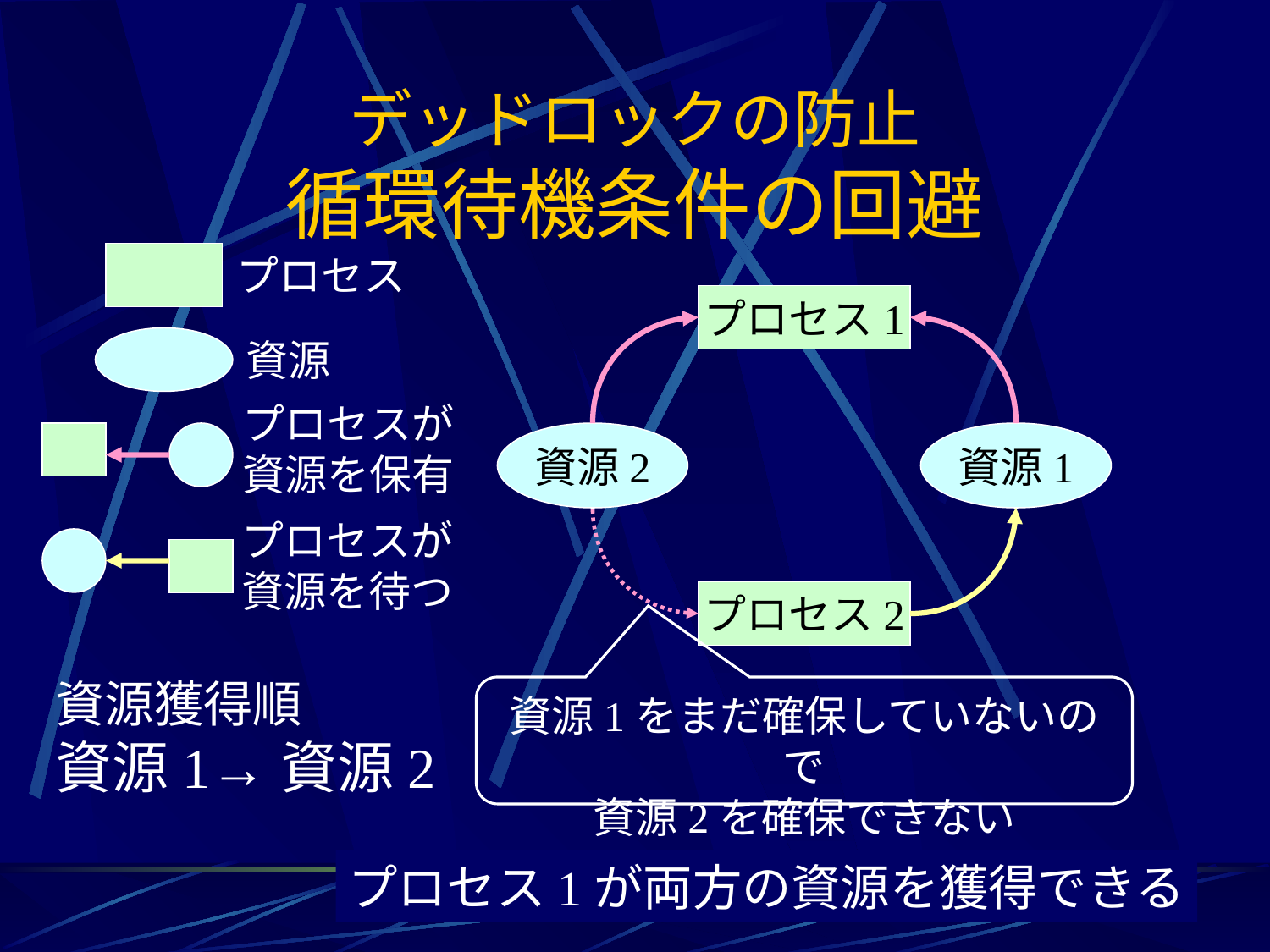

# デッドロックの防止 循環待機条件の回避

プロセス
プロセス1

資源
プロセスが
資源を保有

資源2
資源1

プロセスが
資源を待つ

プロセス2
資源獲得順
資源1→資源2
資源1をまだ確保していないので
資源2を確保できない
プロセス1が両方の資源を獲得できる